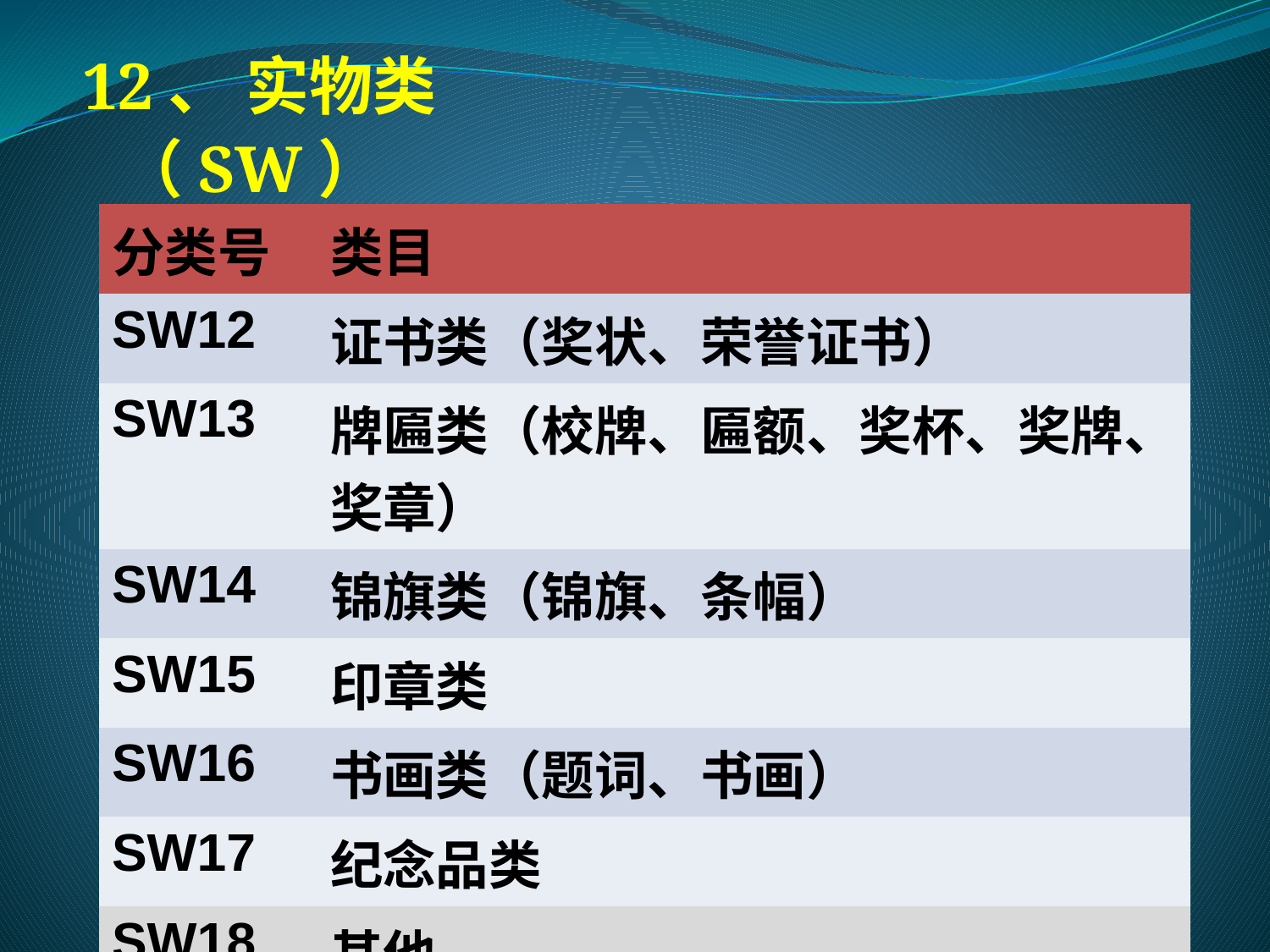

12、 实物类（SW）

| 分类号 | 类目 |
| --- | --- |
| SW12 | 证书类（奖状、荣誉证书） |
| SW13 | 牌匾类（校牌、匾额、奖杯、奖牌、奖章） |
| SW14 | 锦旗类（锦旗、条幅） |
| SW15 | 印章类 |
| SW16 | 书画类（题词、书画） |
| SW17 | 纪念品类 |
| SW18 | 其他 |